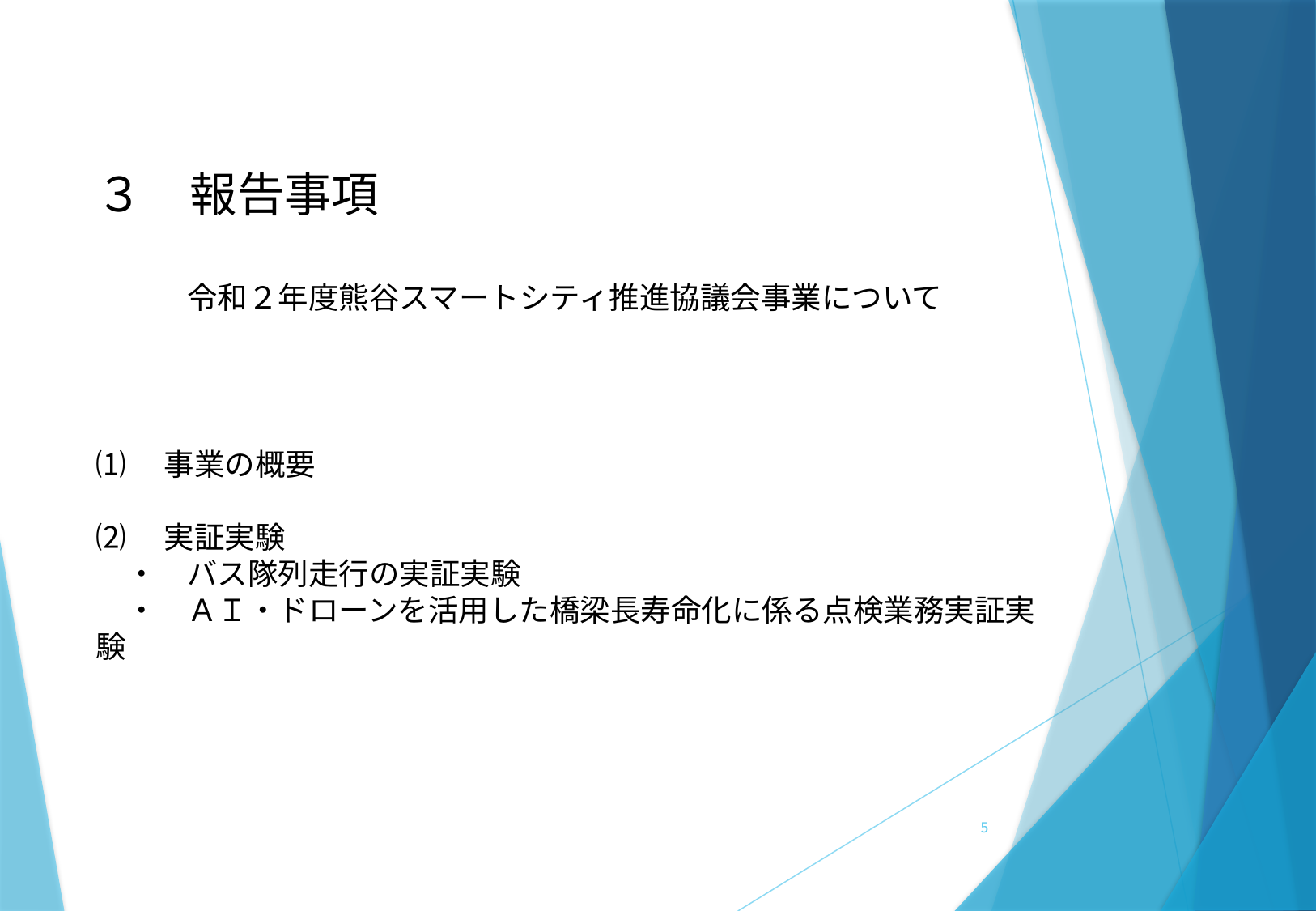

３　報告事項

　　　令和２年度熊谷スマートシティ推進協議会事業について
⑴　事業の概要

⑵　実証実験
　・　バス隊列走行の実証実験
　・　ＡＩ・ドローンを活用した橋梁長寿命化に係る点検業務実証実験

5